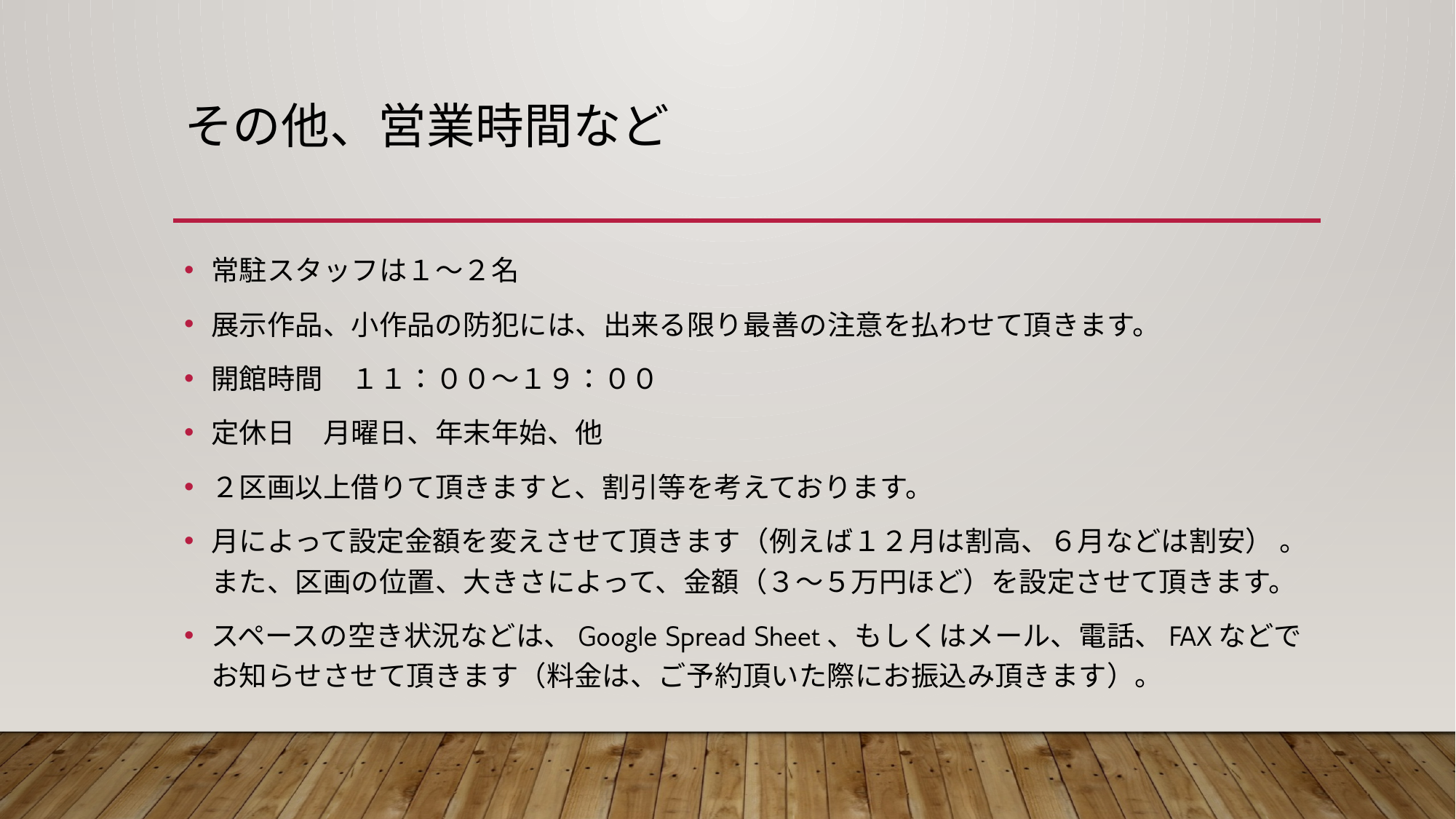

# その他、営業時間など
常駐スタッフは１～２名
展示作品、小作品の防犯には、出来る限り最善の注意を払わせて頂きます。
開館時間　１１：００～１９：００
定休日　月曜日、年末年始、他
２区画以上借りて頂きますと、割引等を考えております。
月によって設定金額を変えさせて頂きます（例えば１２月は割高、６月などは割安） 。
また、区画の位置、大きさによって、金額（３～５万円ほど）を設定させて頂きます。
スペースの空き状況などは、Google Spread Sheet、もしくはメール、電話、FAXなどでお知らせさせて頂きます（料金は、ご予約頂いた際にお振込み頂きます）。